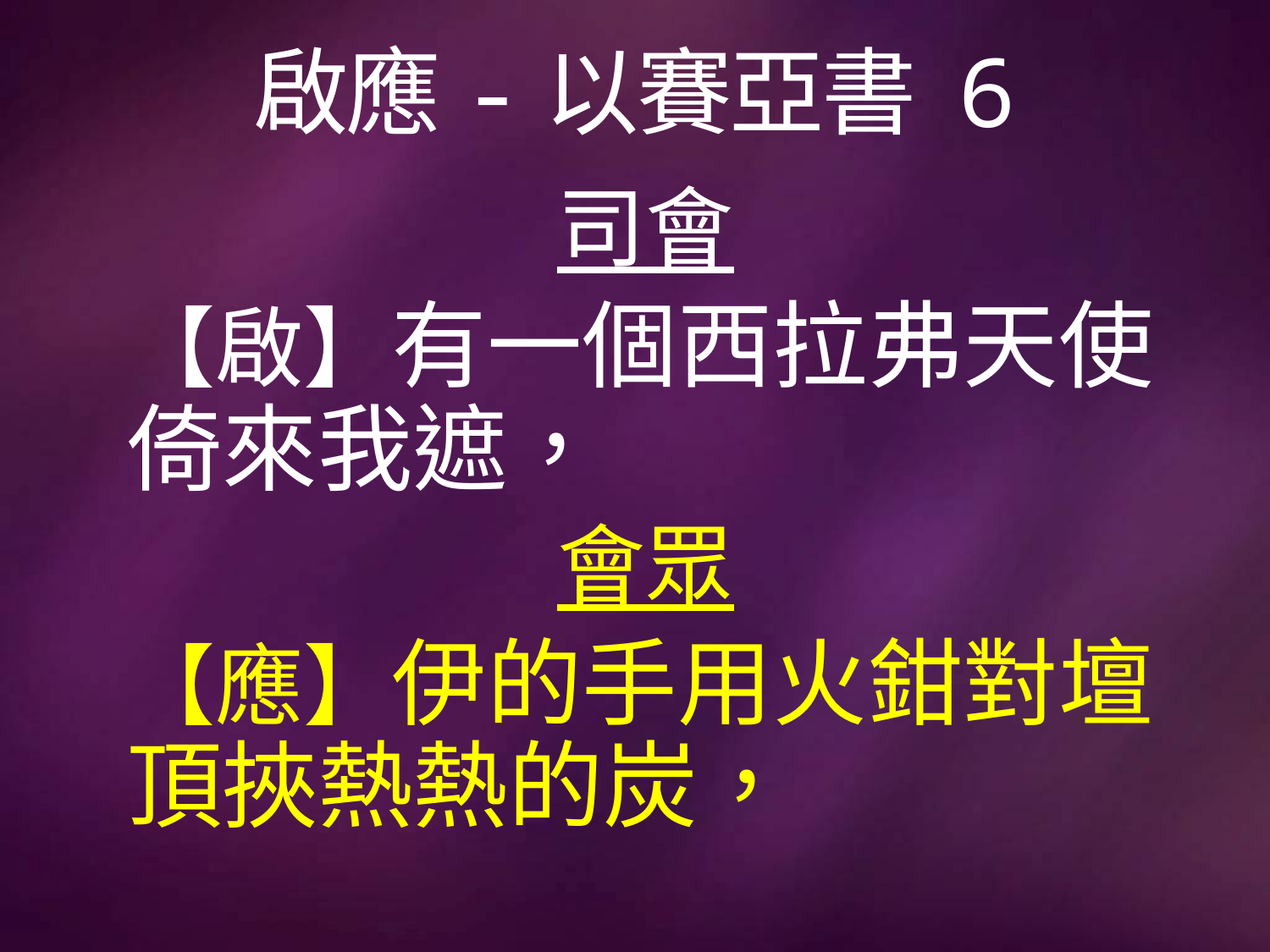

# 啟應-以賽亞書 6
司會
【啟】有一個西拉弗天使倚來我遮，
會眾
【應】伊的手用火鉗對壇頂挾熱熱的炭，